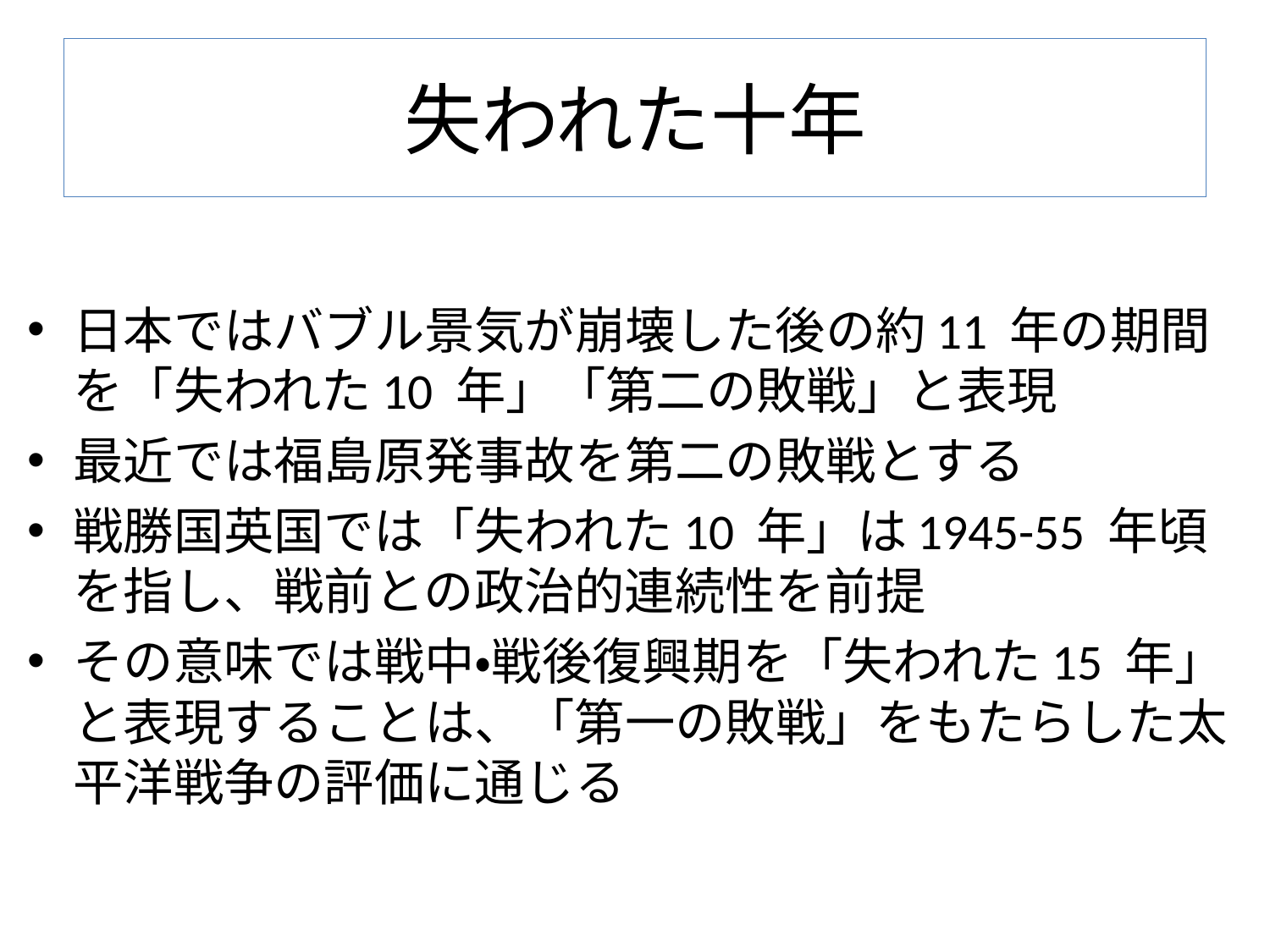

# 失われた十年
日本ではバブル景気が崩壊した後の約11 年の期間を「失われた10 年」「第二の敗戦」と表現
最近では福島原発事故を第二の敗戦とする
戦勝国英国では「失われた10 年」は1945-55 年頃を指し、戦前との政治的連続性を前提
その意味では戦中・戦後復興期を「失われた15 年」と表現することは、「第一の敗戦」をもたらした太平洋戦争の評価に通じる